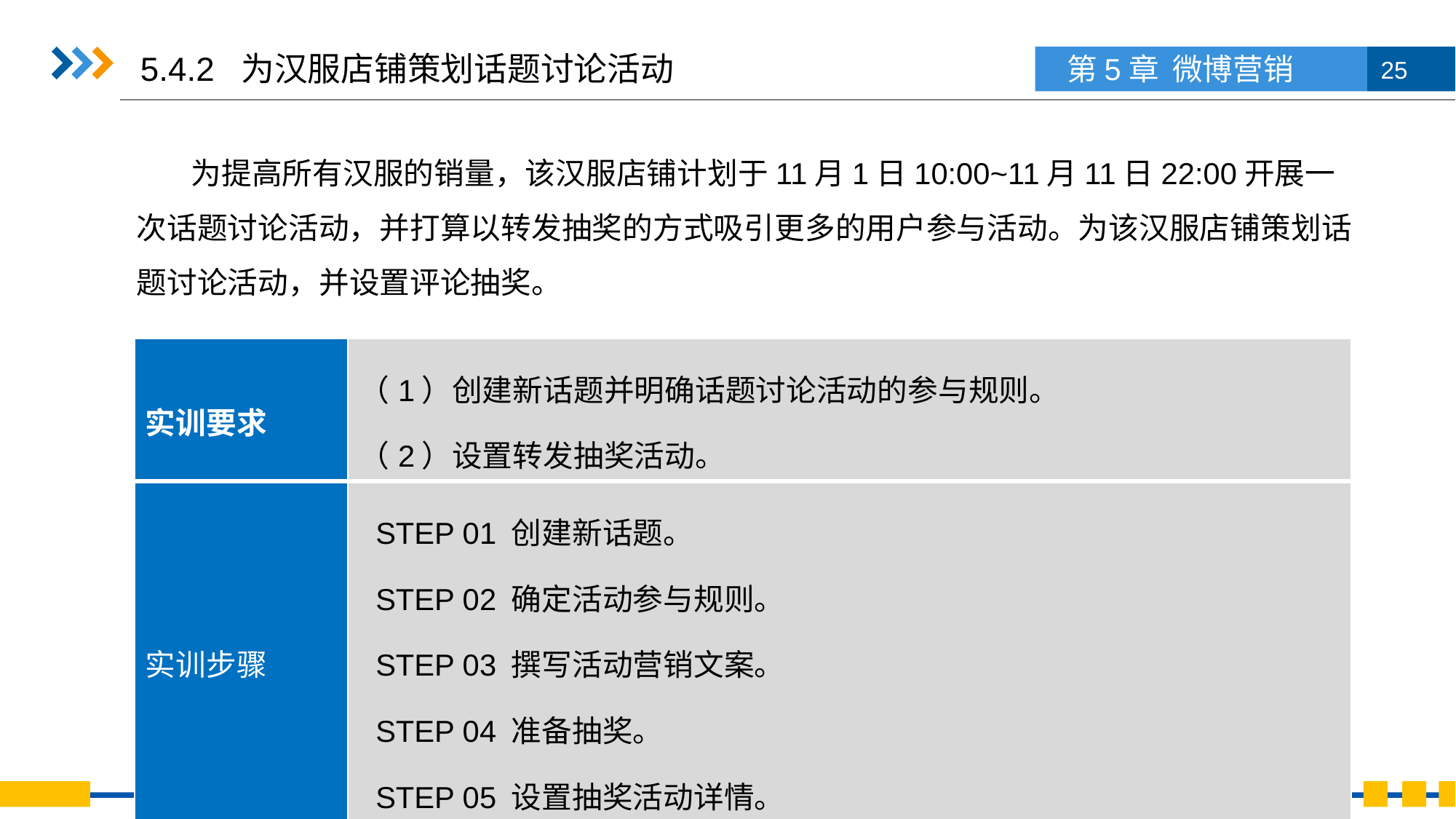

5.4.2  为汉服店铺策划话题讨论活动
为提高所有汉服的销量，该汉服店铺计划于11月1日10:00~11月11日22:00开展一次话题讨论活动，并打算以转发抽奖的方式吸引更多的用户参与活动。为该汉服店铺策划话题讨论活动，并设置评论抽奖。
| 实训要求 | （1）创建新话题并明确话题讨论活动的参与规则。 （2）设置转发抽奖活动。 |
| --- | --- |
| 实训步骤 | STEP 01 创建新话题。 STEP 02 确定活动参与规则。 STEP 03 撰写活动营销文案。 STEP 04 准备抽奖。 STEP 05 设置抽奖活动详情。 |